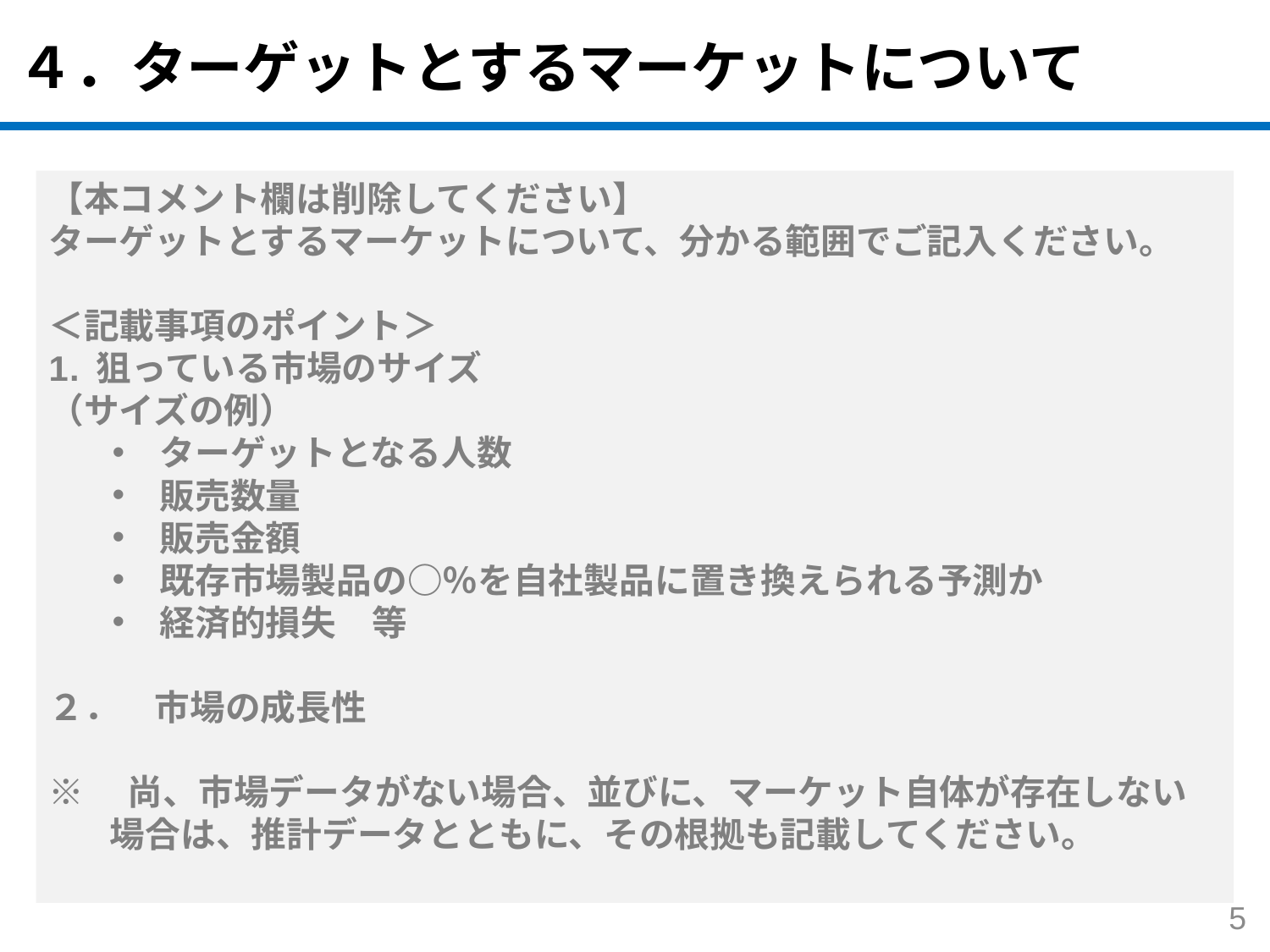

４．ターゲットとするマーケットについて
【本コメント欄は削除してください】
ターゲットとするマーケットについて、分かる範囲でご記入ください。

＜記載事項のポイント＞
狙っている市場のサイズ
（サイズの例）
ターゲットとなる人数
販売数量
販売金額
既存市場製品の○％を自社製品に置き換えられる予測か
経済的損失　等

２．　市場の成長性

※　尚、市場データがない場合、並びに、マーケット自体が存在しない場合は、推計データとともに、その根拠も記載してください。

5